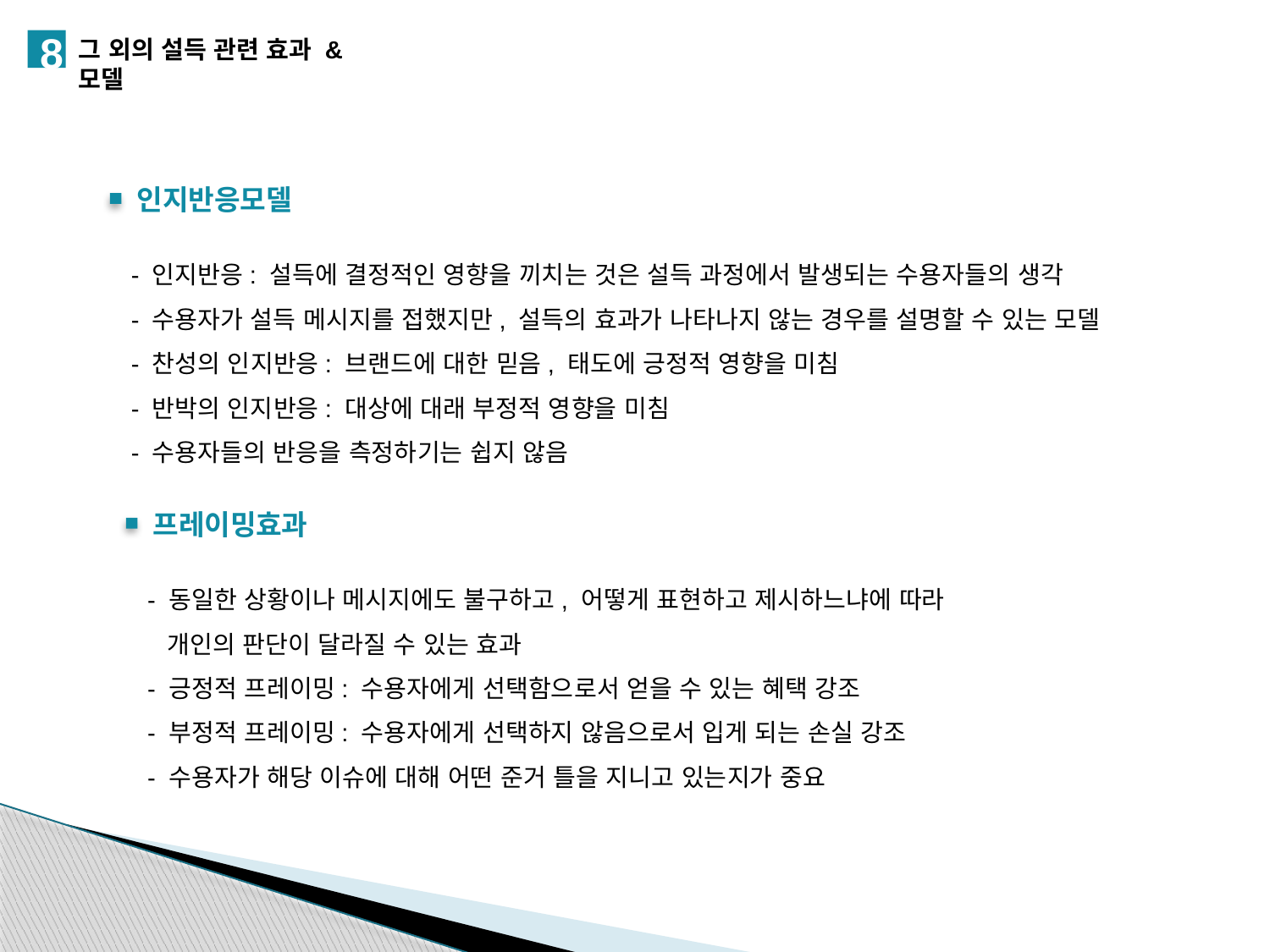

8
그 외의 설득 관련 효과 & 모델

인지반응모델

- 인지반응: 설득에 결정적인 영향을 끼치는 것은 설득 과정에서 발생되는 수용자들의 생각
- 수용자가 설득 메시지를 접했지만, 설득의 효과가 나타나지 않는 경우를 설명할 수 있는 모델
- 찬성의 인지반응: 브랜드에 대한 믿음, 태도에 긍정적 영향을 미침
- 반박의 인지반응: 대상에 대래 부정적 영향을 미침
- 수용자들의 반응을 측정하기는 쉽지 않음
프레이밍효과

- 동일한 상황이나 메시지에도 불구하고, 어떻게 표현하고 제시하느냐에 따라
  개인의 판단이 달라질 수 있는 효과
- 긍정적 프레이밍: 수용자에게 선택함으로서 얻을 수 있는 혜택 강조
- 부정적 프레이밍: 수용자에게 선택하지 않음으로서 입게 되는 손실 강조
- 수용자가 해당 이슈에 대해 어떤 준거 틀을 지니고 있는지가 중요